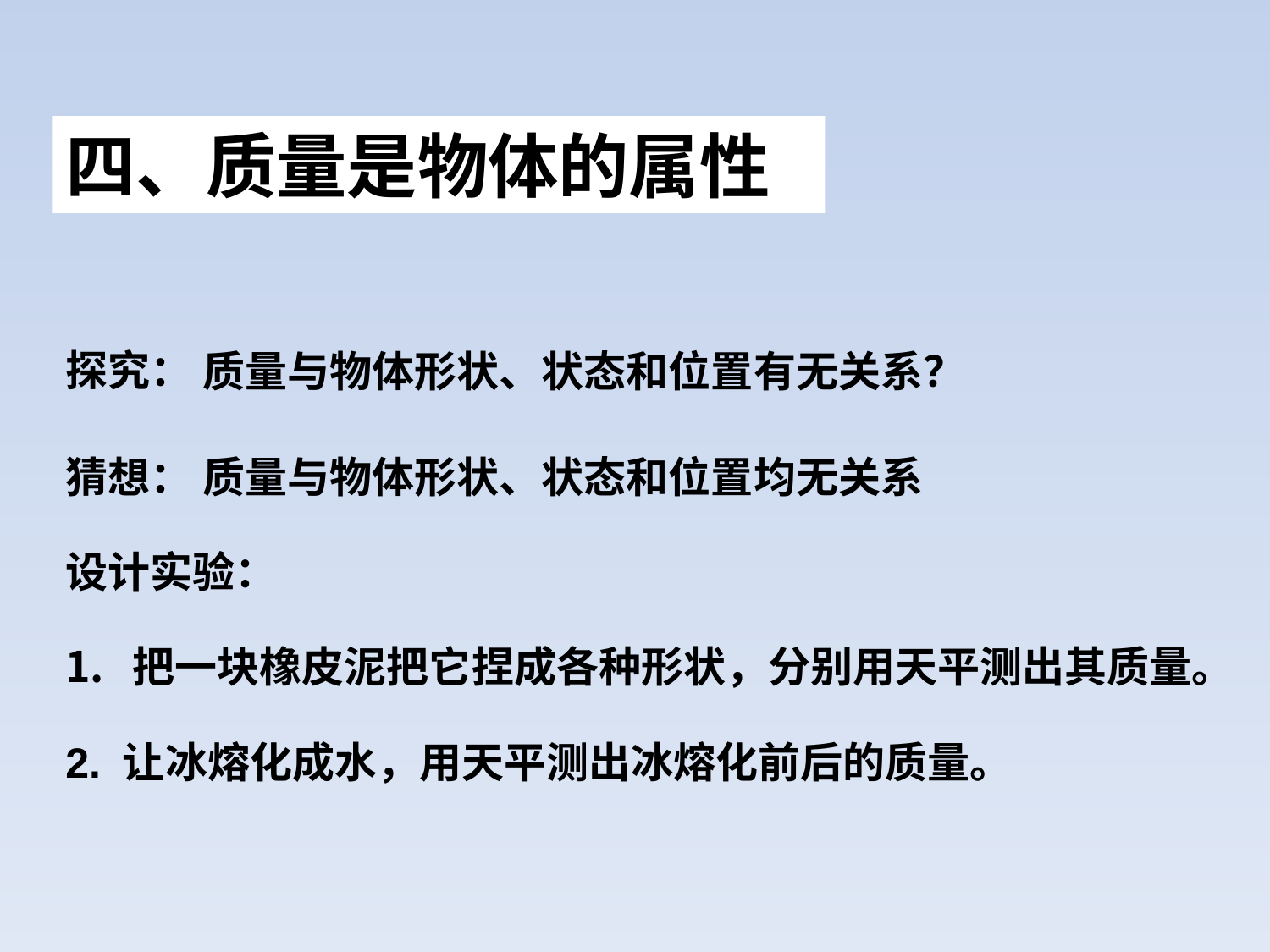

四、质量是物体的属性
探究：
质量与物体形状、状态和位置有无关系？
猜想：
质量与物体形状、状态和位置均无关系
设计实验：
 把一块橡皮泥把它捏成各种形状，分别用天平测出其质量。
2. 让冰熔化成水，用天平测出冰熔化前后的质量。